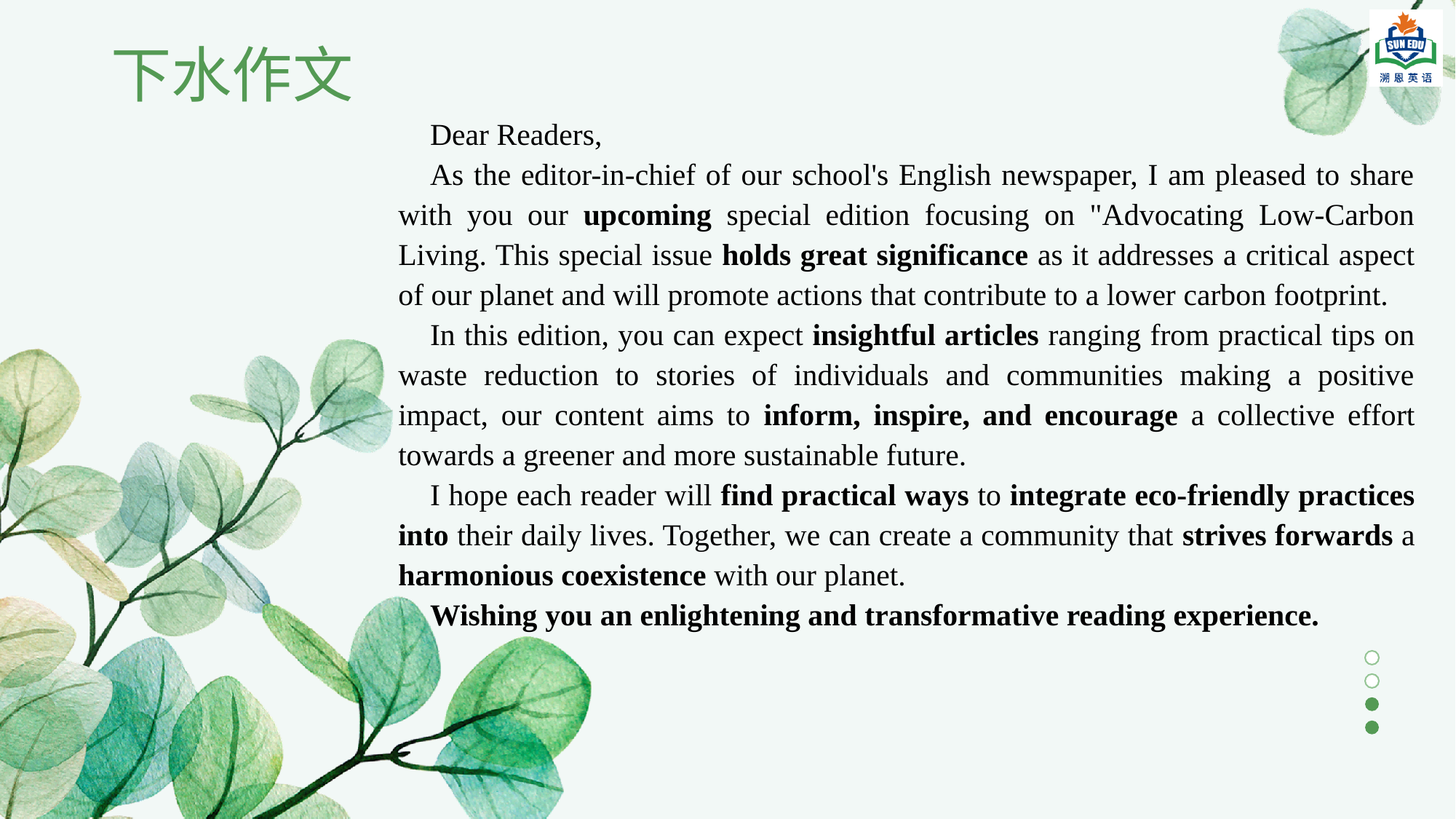

# 下水作文
Dear Readers,
As the editor-in-chief of our school's English newspaper, I am pleased to share with you our upcoming special edition focusing on "Advocating Low-Carbon Living. This special issue holds great significance as it addresses a critical aspect of our planet and will promote actions that contribute to a lower carbon footprint.
In this edition, you can expect insightful articles ranging from practical tips on waste reduction to stories of individuals and communities making a positive impact, our content aims to inform, inspire, and encourage a collective effort towards a greener and more sustainable future.
I hope each reader will find practical ways to integrate eco-friendly practices into their daily lives. Together, we can create a community that strives forwards a harmonious coexistence with our planet.
Wishing you an enlightening and transformative reading experience.